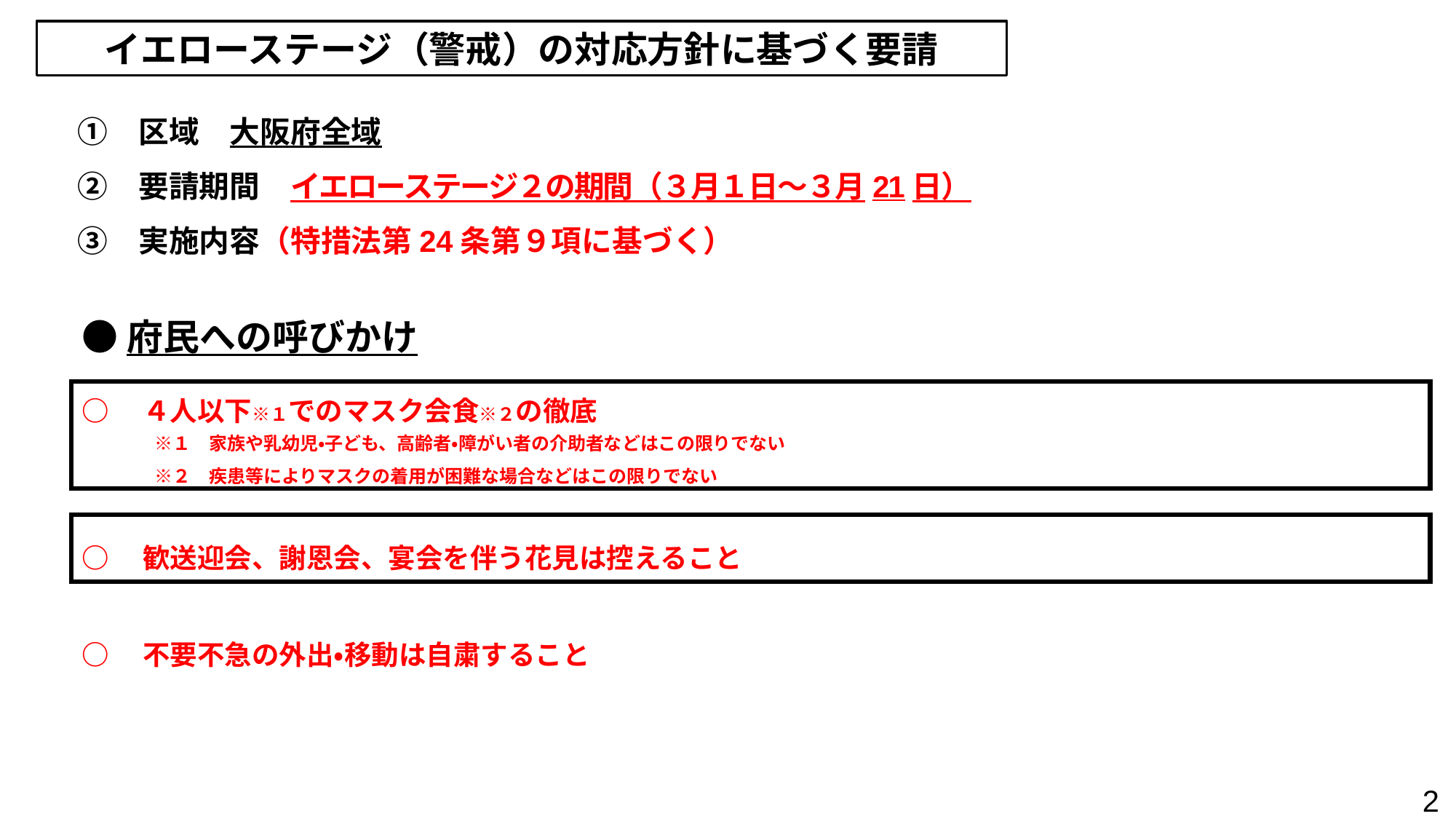

イエローステージ（警戒）の対応方針に基づく要請
　①　区域　大阪府全域
　②　要請期間　イエローステージ２の期間（３月１日～３月21日）
　③　実施内容（特措法第24条第９項に基づく）
●府民への呼びかけ

○　４人以下※１でのマスク会食※２の徹底
　　　　※１　家族や乳幼児・子ども、高齢者・障がい者の介助者などはこの限りでない
　　　　※２　疾患等によりマスクの着用が困難な場合などはこの限りでない

○　歓送迎会、謝恩会、宴会を伴う花見は控えること

○　不要不急の外出・移動は自粛すること
2